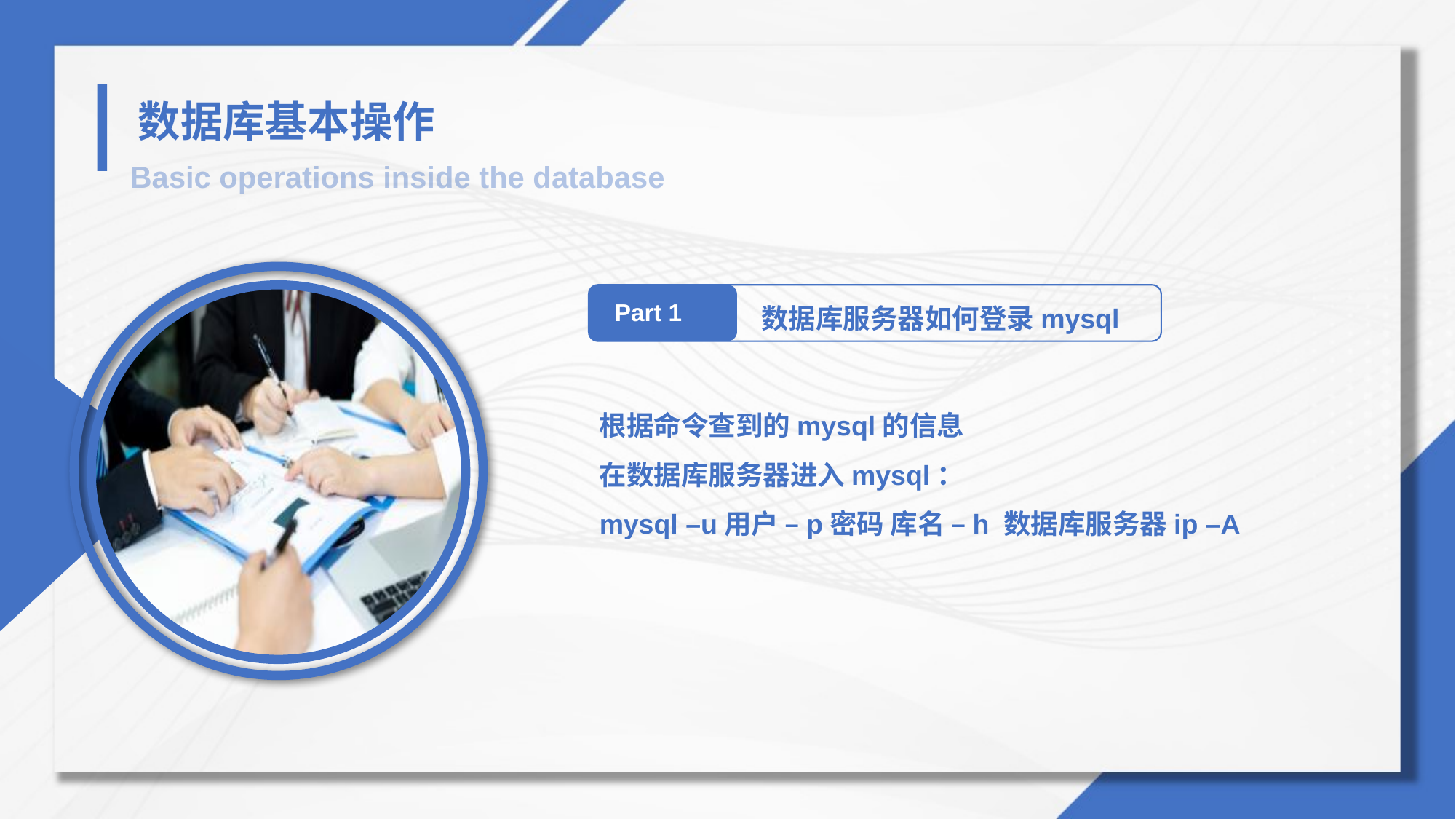

数据库基本操作
Basic operations inside the database

数据库服务器如何登录mysql
Part 1

根据命令查到的mysql的信息
在数据库服务器进入mysql：
mysql –u用户 –p密码 库名 –h 数据库服务器ip –A